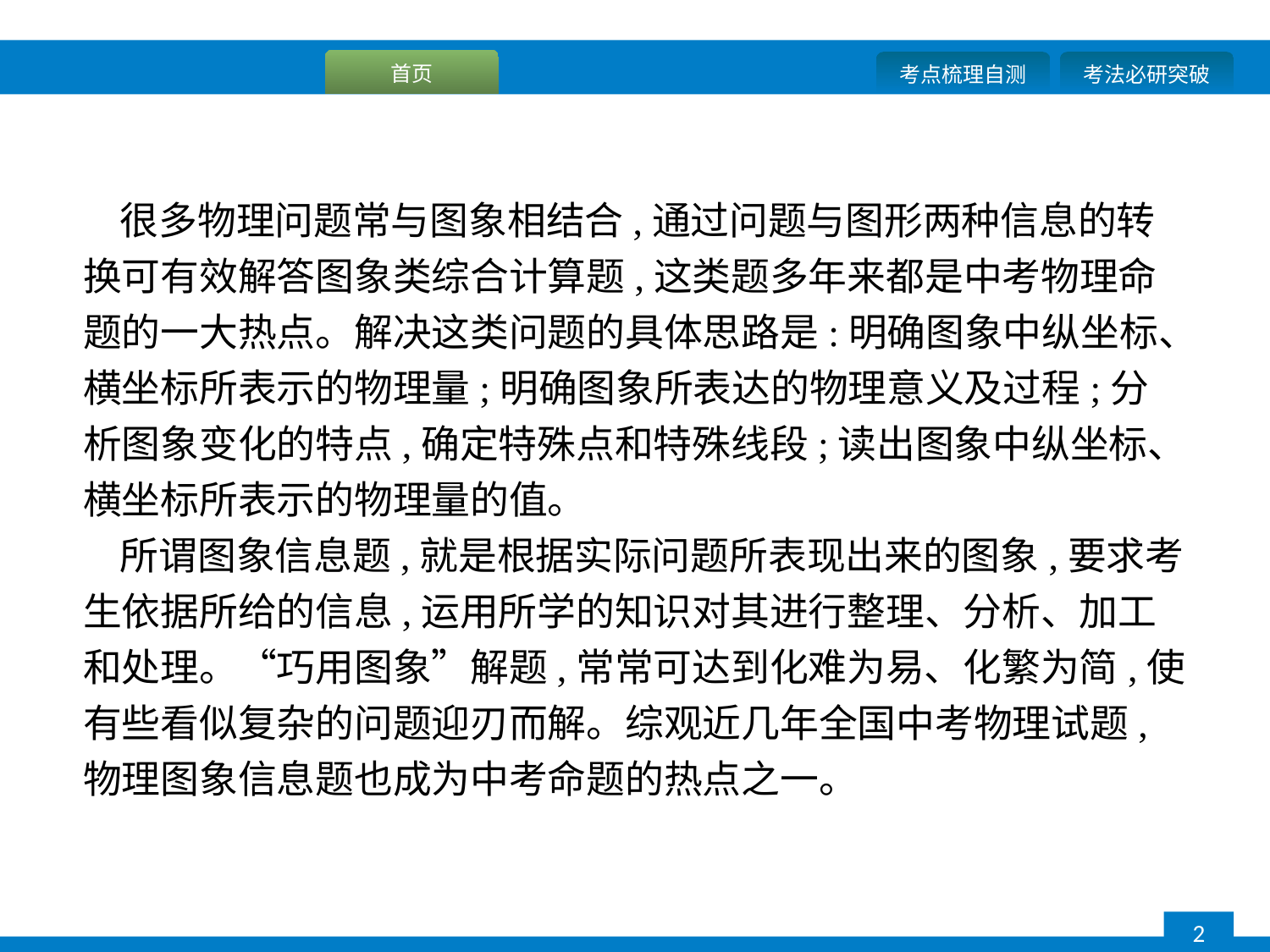

很多物理问题常与图象相结合,通过问题与图形两种信息的转换可有效解答图象类综合计算题,这类题多年来都是中考物理命题的一大热点。解决这类问题的具体思路是:明确图象中纵坐标、横坐标所表示的物理量;明确图象所表达的物理意义及过程;分析图象变化的特点,确定特殊点和特殊线段;读出图象中纵坐标、横坐标所表示的物理量的值。
所谓图象信息题,就是根据实际问题所表现出来的图象,要求考生依据所给的信息,运用所学的知识对其进行整理、分析、加工和处理。“巧用图象”解题,常常可达到化难为易、化繁为简,使有些看似复杂的问题迎刃而解。综观近几年全国中考物理试题,物理图象信息题也成为中考命题的热点之一。